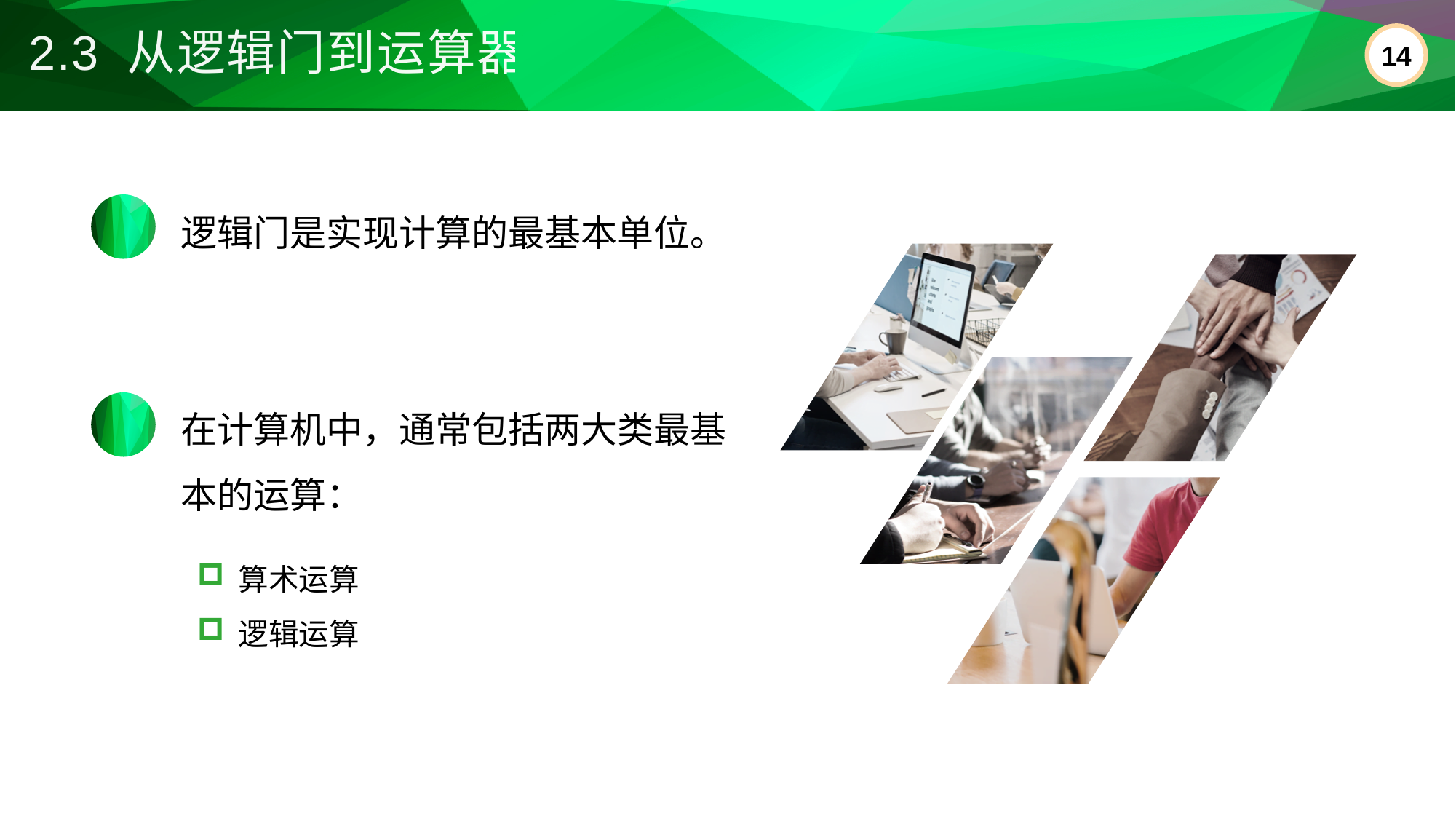

2.3 从逻辑门到运算器
逻辑门是实现计算的最基本单位。

在计算机中，通常包括两大类最基本的运算：

算术运算
逻辑运算